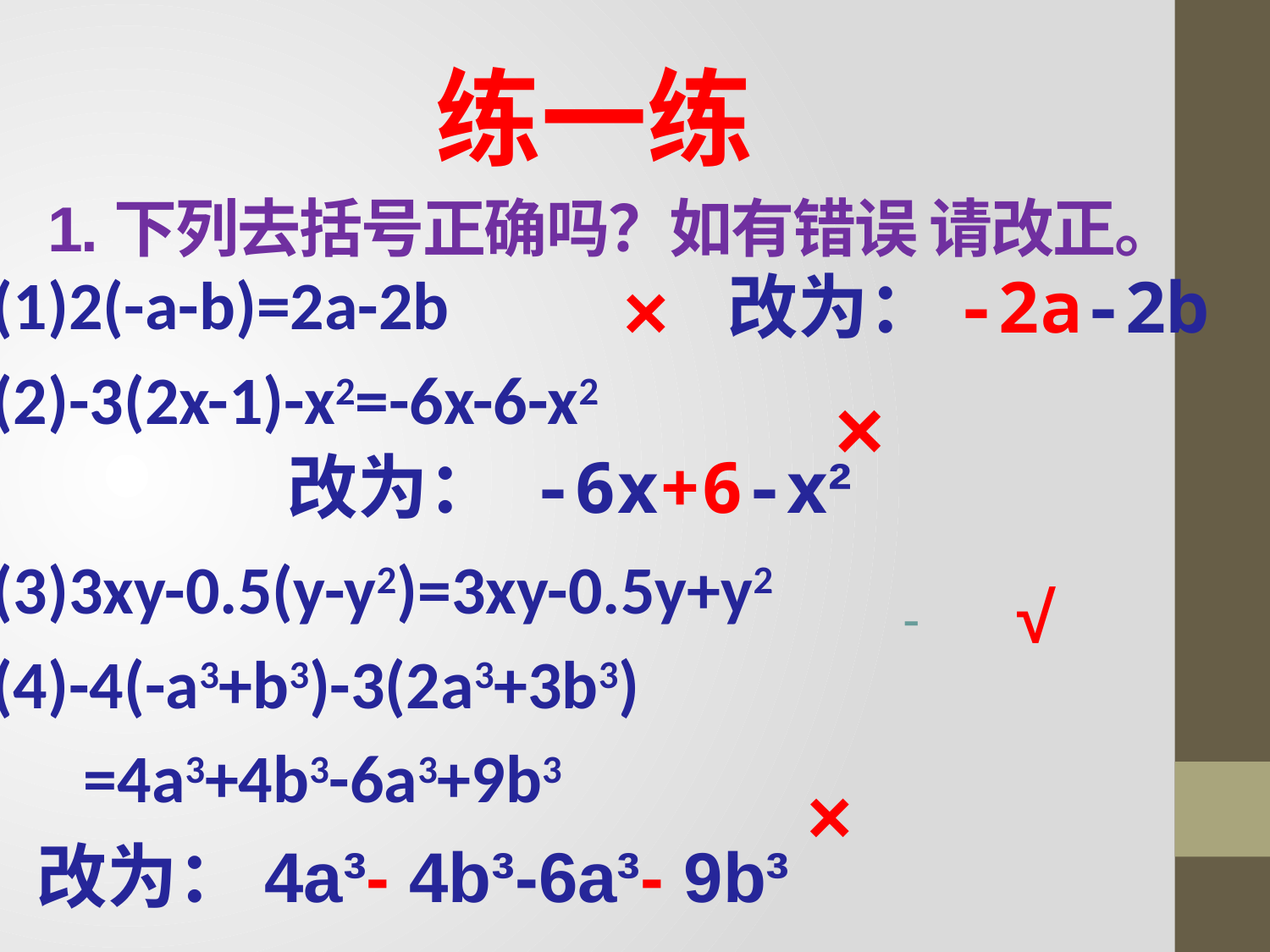

练一练
1.下列去括号正确吗？如有错误 请改正。
(1)2(-a-b)=2a-2b
(2)-3(2x-1)-x2=-6x-6-x2

(3)3xy-0.5(y-y2)=3xy-0.5y+y2
(4)-4(-a3+b3)-3(2a3+3b3)
      =4a3+4b3-6a3+9b3
×
改为：-2a-2b
×
改为： -6x+6-x²
√
-
×
改为：4a³- 4b³-6a³- 9b³